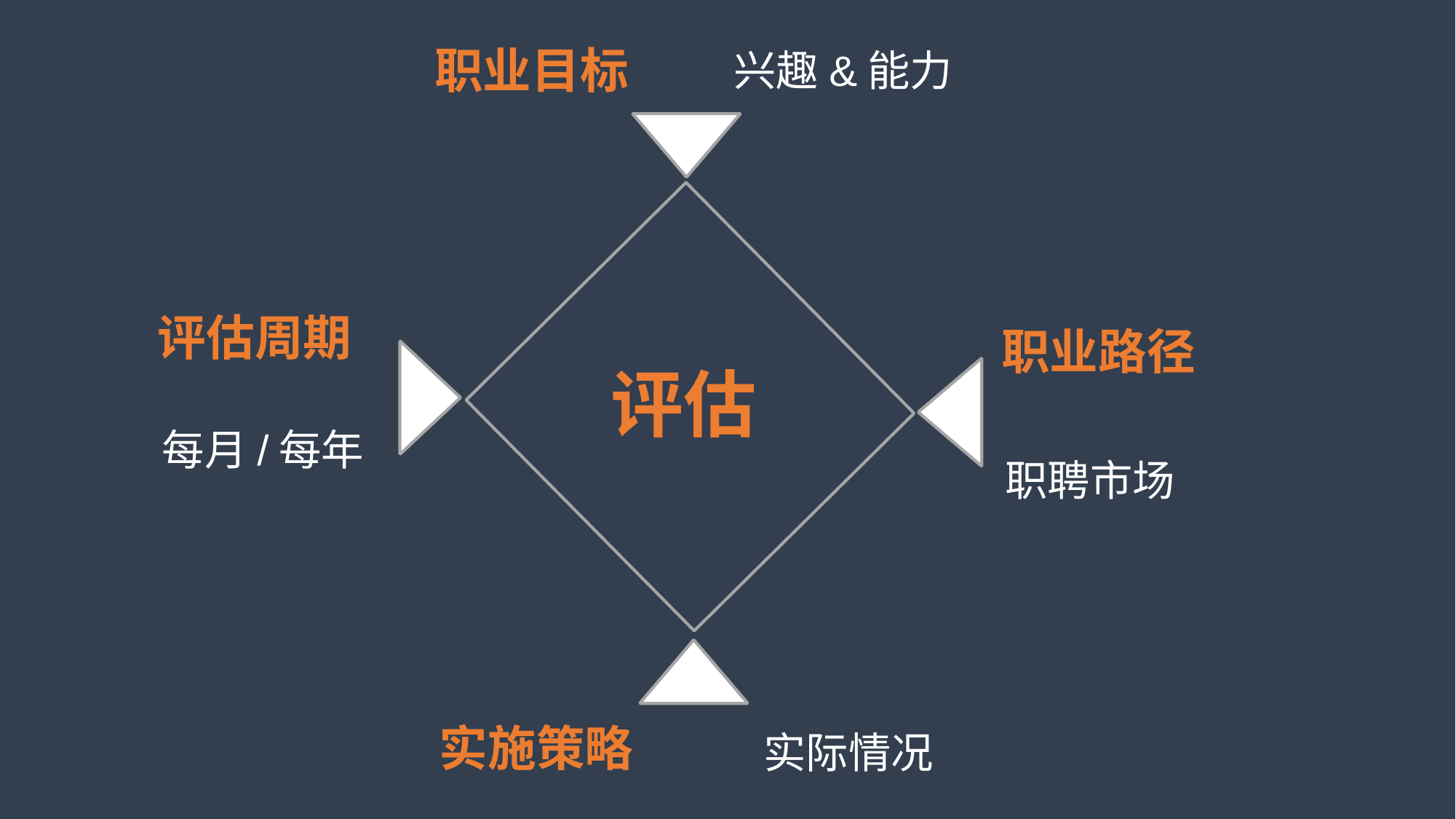

职业目标
兴趣&能力

评估周期
职业路径
    评估
每月/每年
职聘市场
实施策略
实际情况